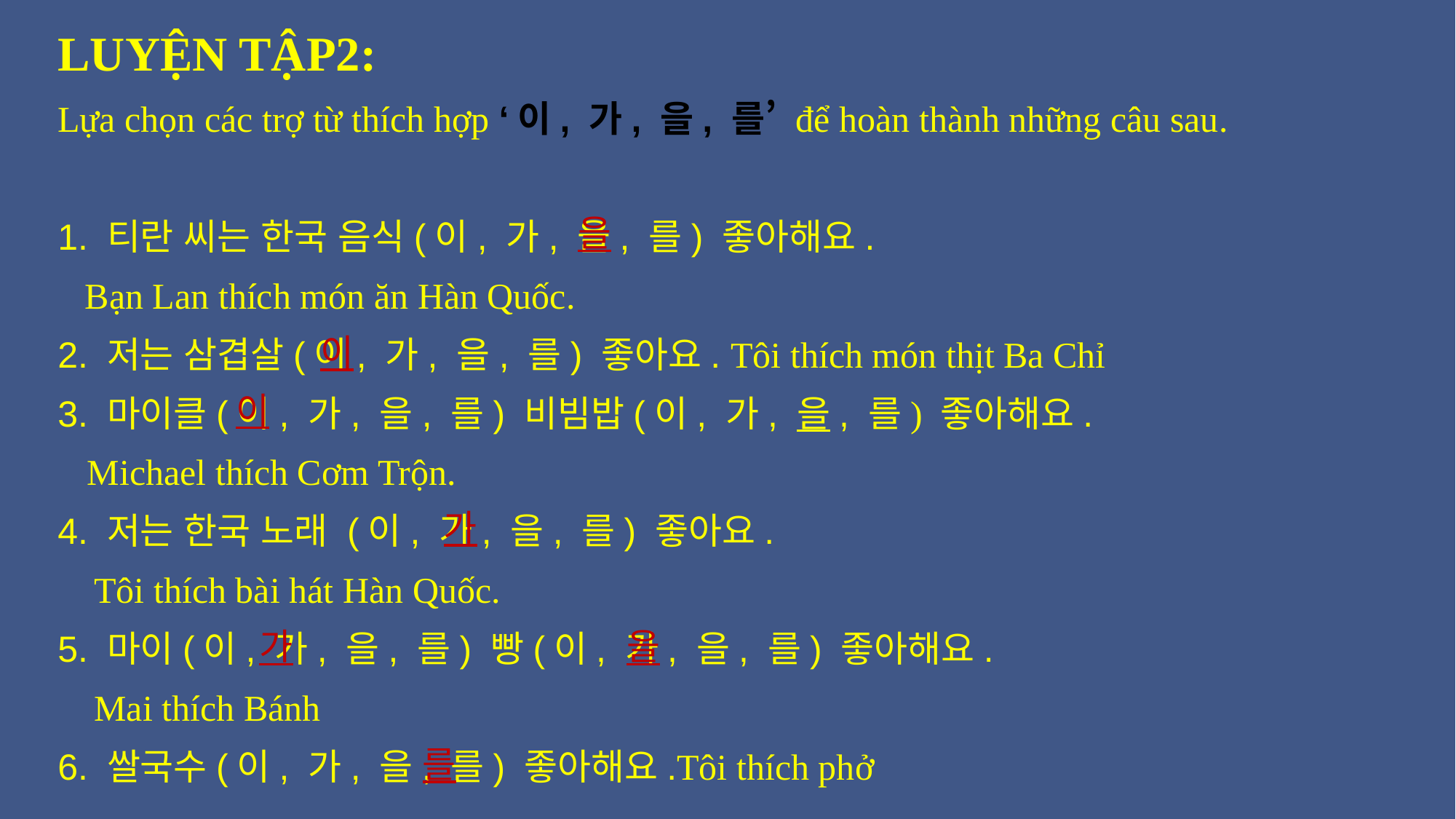

LUYỆN TẬP2:
Lựa chọn các trợ từ thích hợp ‘이, 가, 을, 를’ để hoàn thành những câu sau.

1. 티란 씨는 한국 음식(이, 가, 을, 를) 좋아해요.
   Bạn Lan thích món ăn Hàn Quốc.
2. 저는 삼겹살(이, 가, 을, 를) 좋아요. Tôi thích món thịt Ba Chỉ
3. 마이클(이, 가, 을, 를) 비빔밥(이, 가, 을, 를) 좋아해요.
   Michael thích Cơm Trộn.
4. 저는 한국 노래 (이, 가, 을, 를) 좋아요.
    Tôi thích bài hát Hàn Quốc.
5. 마이(이, 가, 을, 를) 빵(이, 가, 을, 를) 좋아해요.
    Mai thích Bánh
6. 쌀국수(이, 가, 을, 를) 좋아해요.Tôi thích phở
을
이
이
가
가
을
를